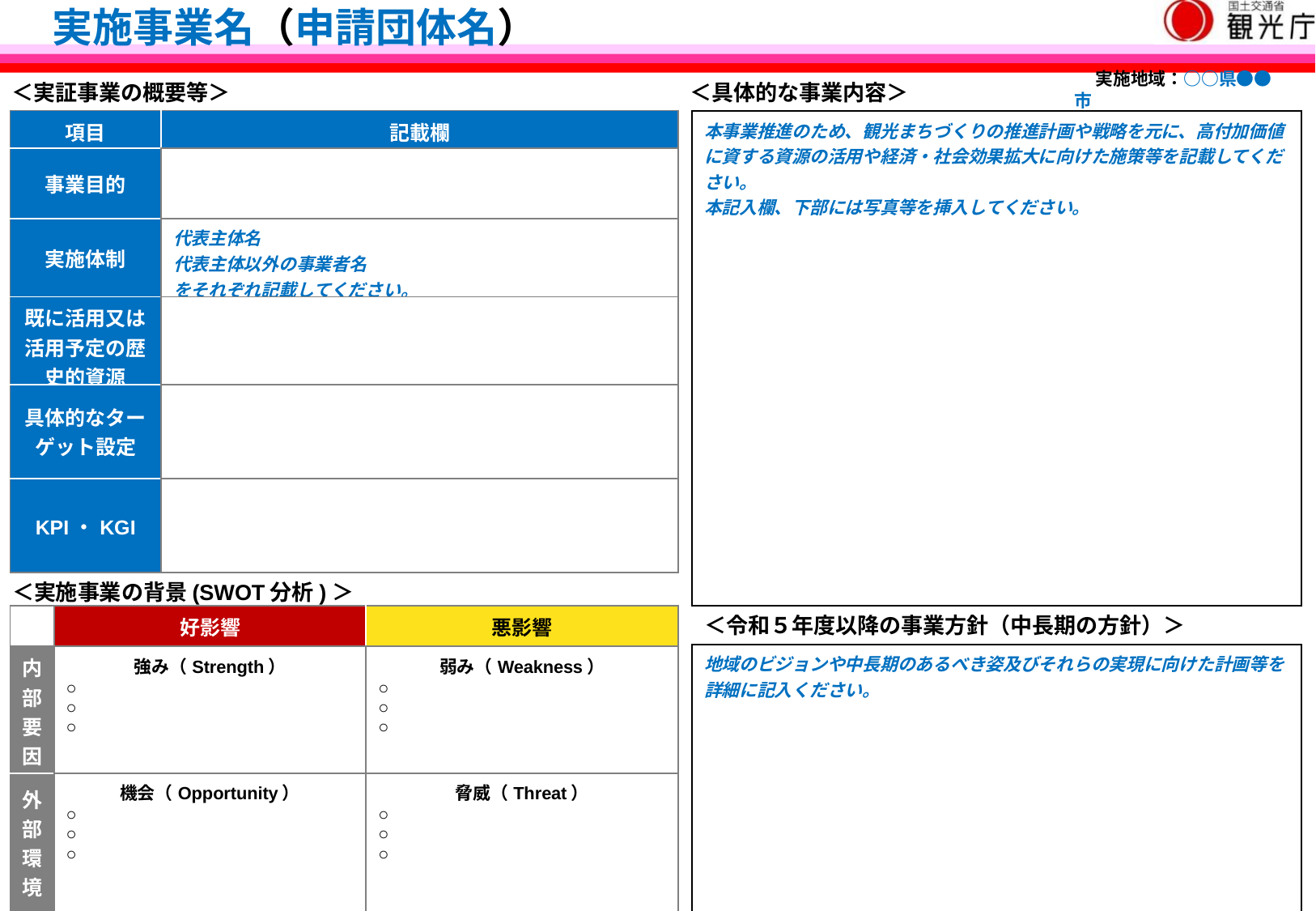

注１：公表される前提で作成してください。注２：実証事業の概要が本事業概要説明書１枚で分かるように簡潔に記載してください。
注３：青字の記入要領等を削除の上、記載してください。フォントサイズは【10.5ポイント以上】とし、重要な箇所は下線付きの赤字で記載してください。
　実施事業名（申請団体名）
　 実施地域：○○県●●市
＜実証事業の概要等＞
＜具体的な事業内容＞
| 項目 | 記載欄 |
| --- | --- |
| 事業目的 |  |
| 実施体制 | 代表主体名 代表主体以外の事業者名 をそれぞれ記載してください。 |
| 既に活用又は活用予定の歴史的資源 |  |
| 具体的なターゲット設定 |  |
| KPI・KGI |  |
| 本事業推進のため、観光まちづくりの推進計画や戦略を元に、高付加価値に資する資源の活用や経済・社会効果拡大に向けた施策等を記載してください。 本記入欄、下部には写真等を挿入してください。 |
| --- |
＜実施事業の背景(SWOT分析)＞
＜令和５年度以降の事業方針（中長期の方針）＞
|  | 好影響 | 悪影響 |
| --- | --- | --- |
| 内部要因 | 強み（Strength） ○ ○ ○ | 弱み（Weakness） ○ ○ ○ |
| 外部環境 | 機会（Opportunity） ○ ○ ○ | 脅威（Threat） ○ ○ ○ |
| 地域のビジョンや中長期のあるべき姿及びそれらの実現に向けた計画等を詳細に記入ください。 |
| --- |